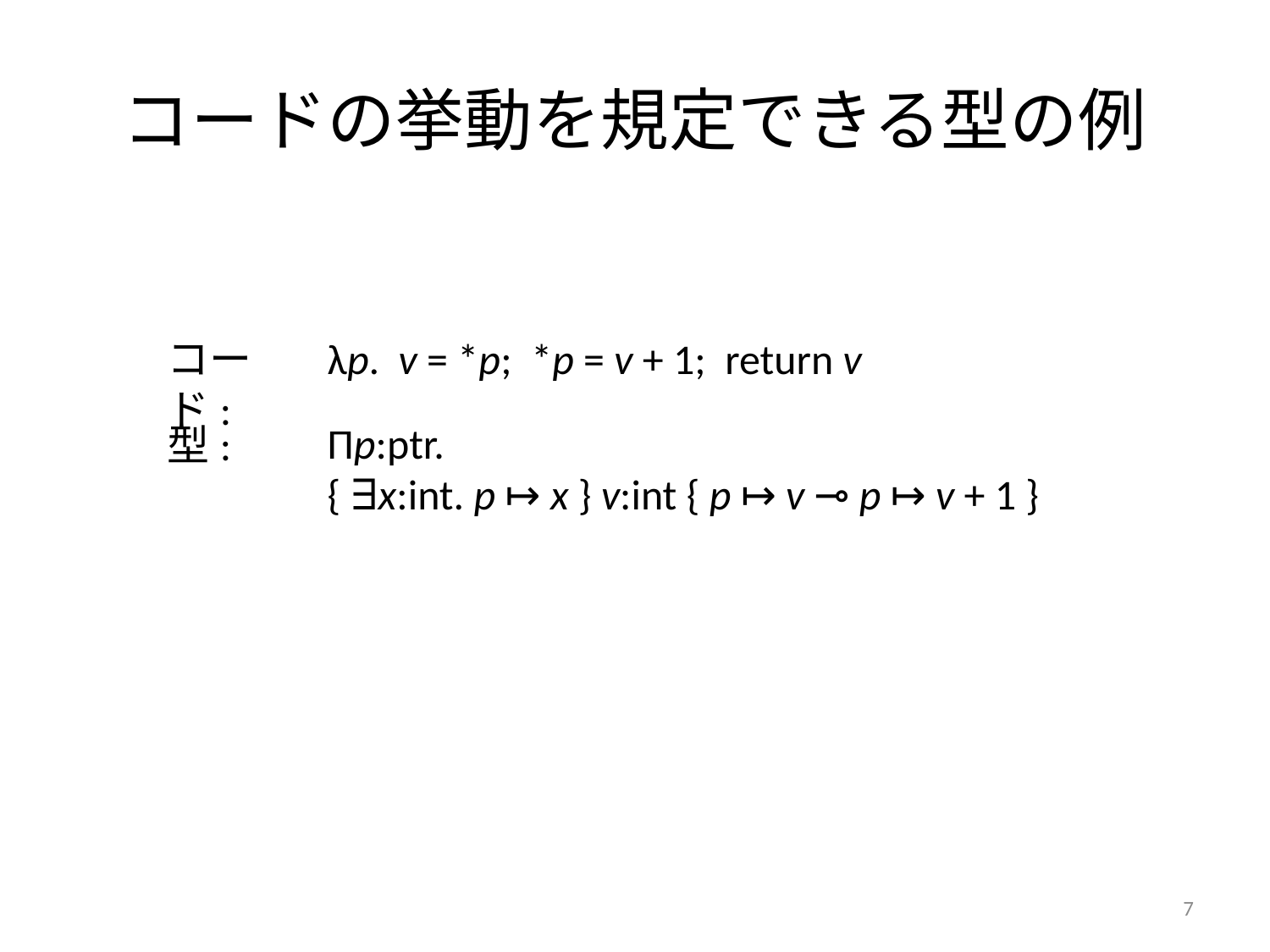

# コードの挙動を規定できる型の例
コード:
λp.  v = *p;  *p = v + 1;  return v
Πp:ptr.
{ ∃x:int. p ↦ x } v:int { p ↦ v ⊸ p ↦ v + 1 }
型:
7